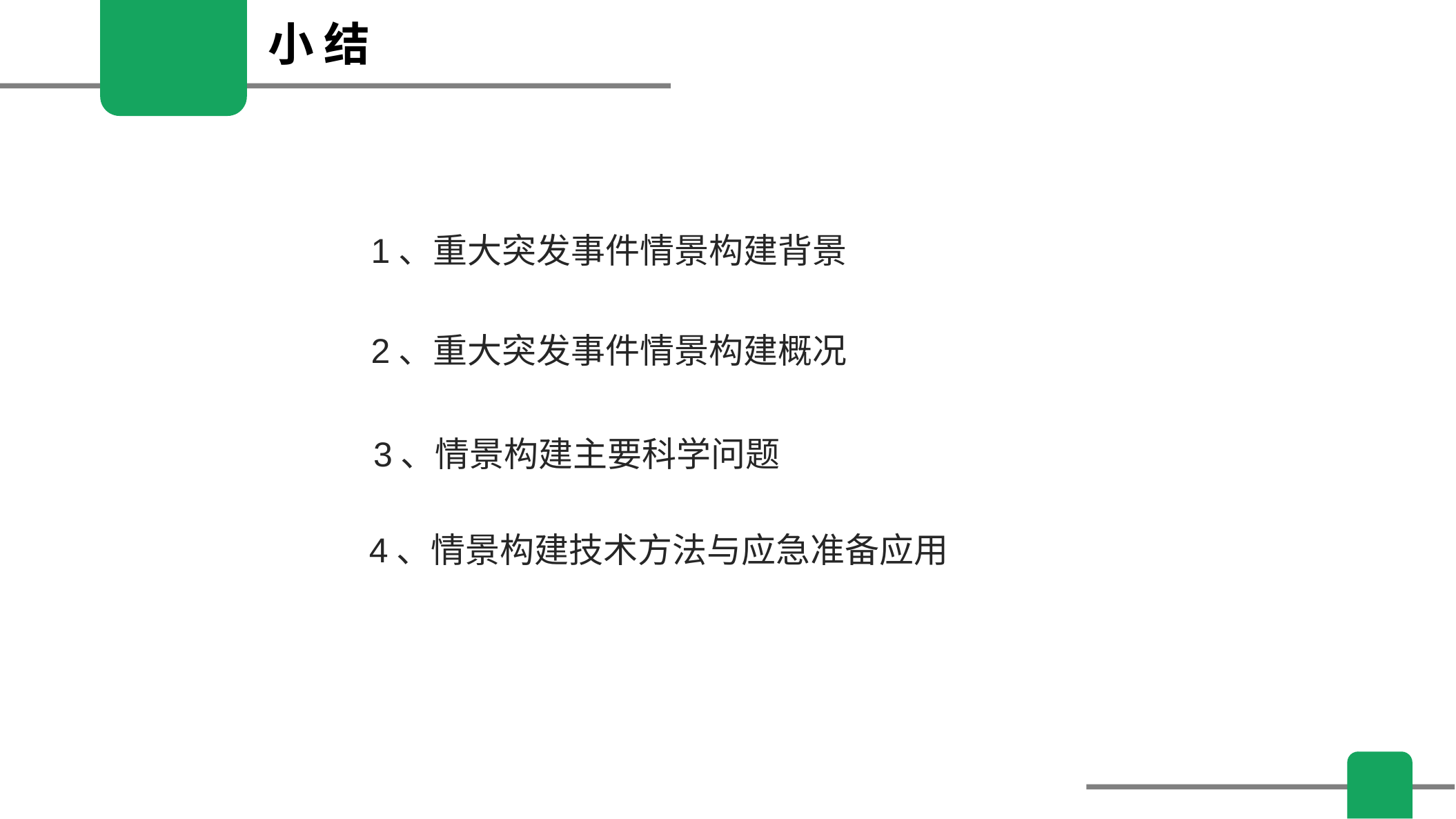

小 结
1、重大突发事件情景构建背景
2、重大突发事件情景构建概况
3、情景构建主要科学问题
4、情景构建技术方法与应急准备应用
36